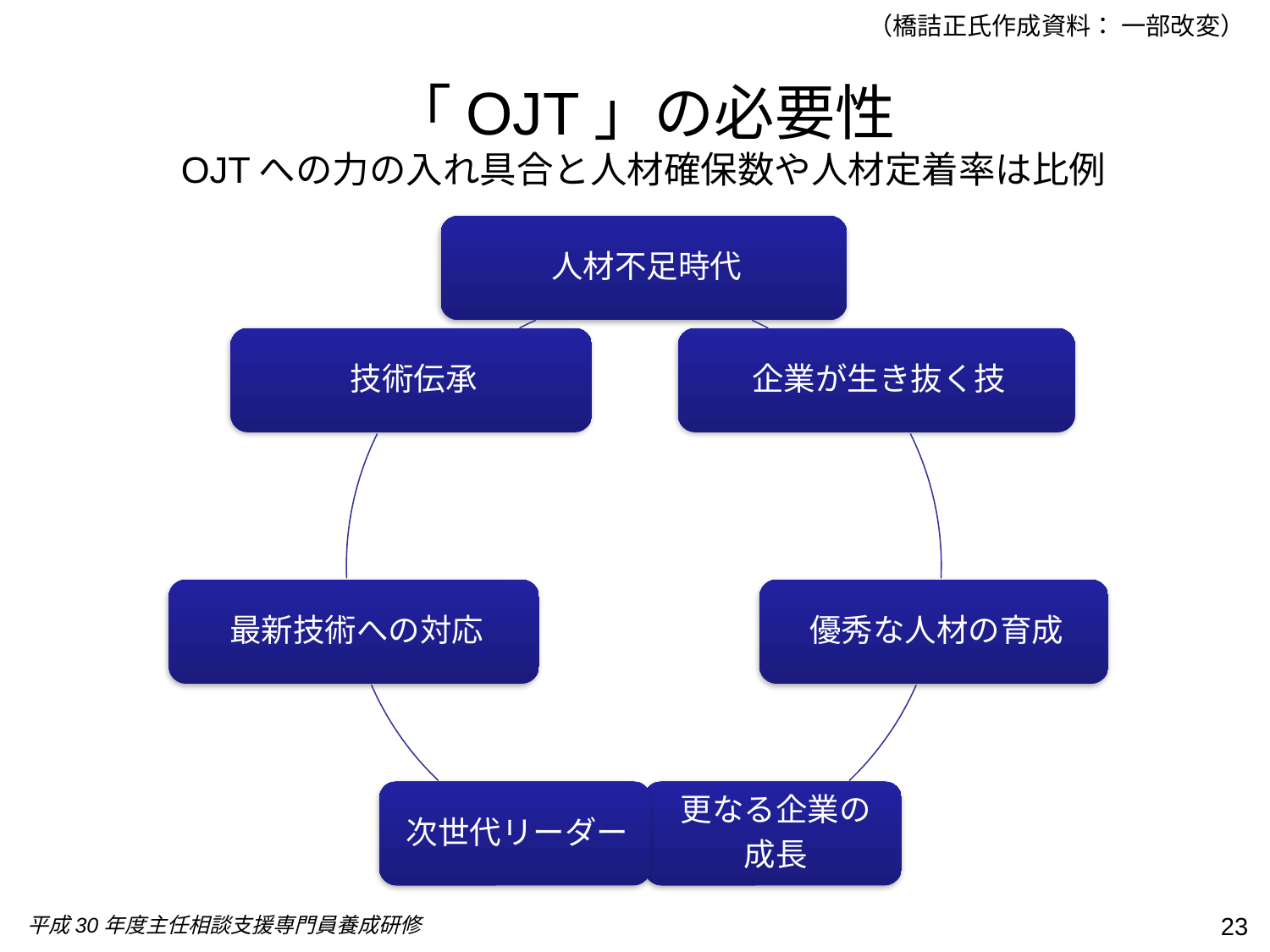

（橋詰正氏作成資料： 一部改変）
# 「OJT」の必要性 OJTへの力の入れ具合と人材確保数や人材定着率は比例
人材不足時代
企業が生き抜く技
優秀な人材の育成
更なる企業の
成長
次世代リーダー
最新技術への対応
技術伝承
23
平成30年度主任相談支援専門員養成研修